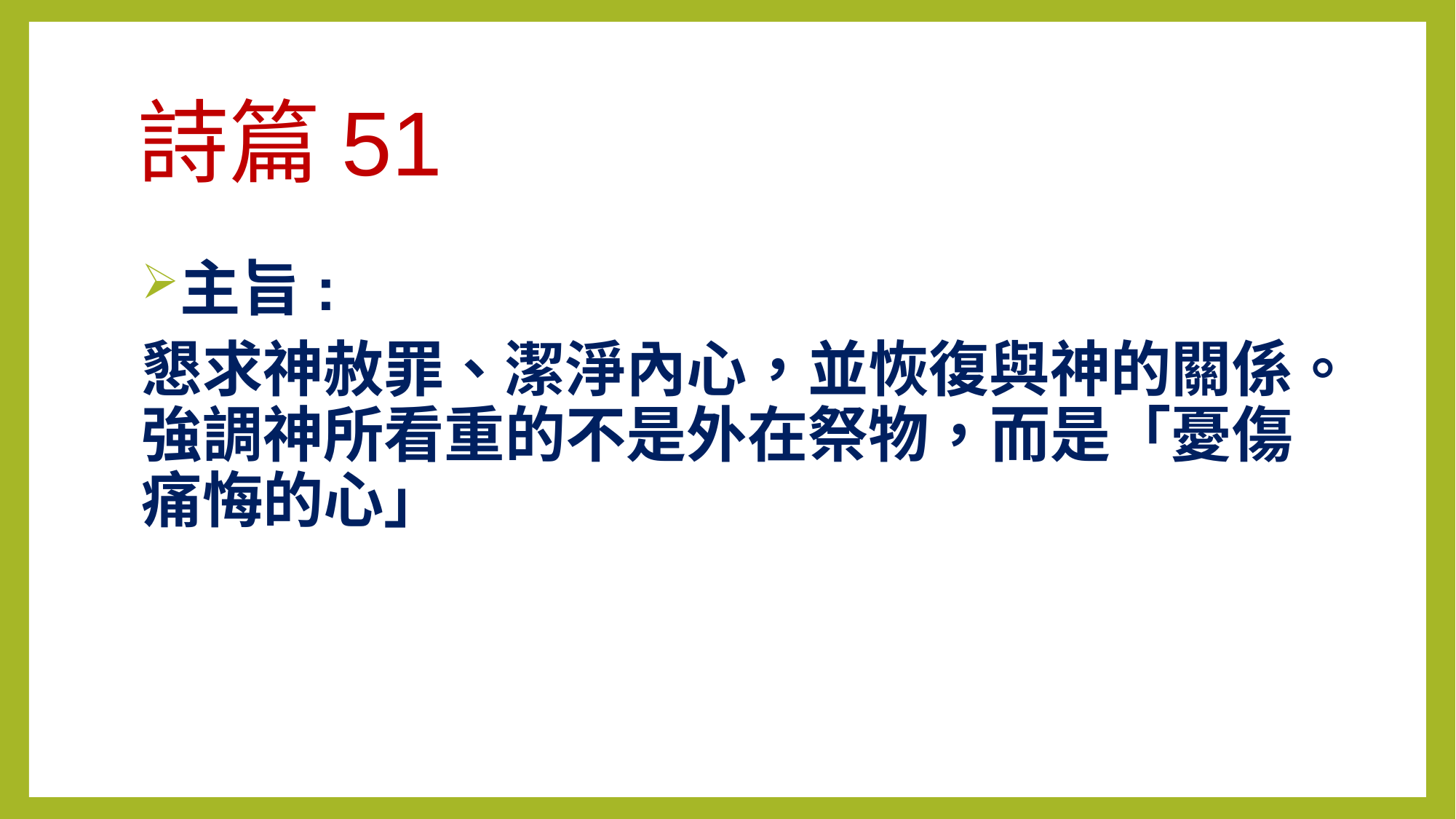

# 詩篇51
主旨:
懇求神赦罪、潔淨內心，並恢復與神的關係。強調神所看重的不是外在祭物，而是「憂傷痛悔的心」